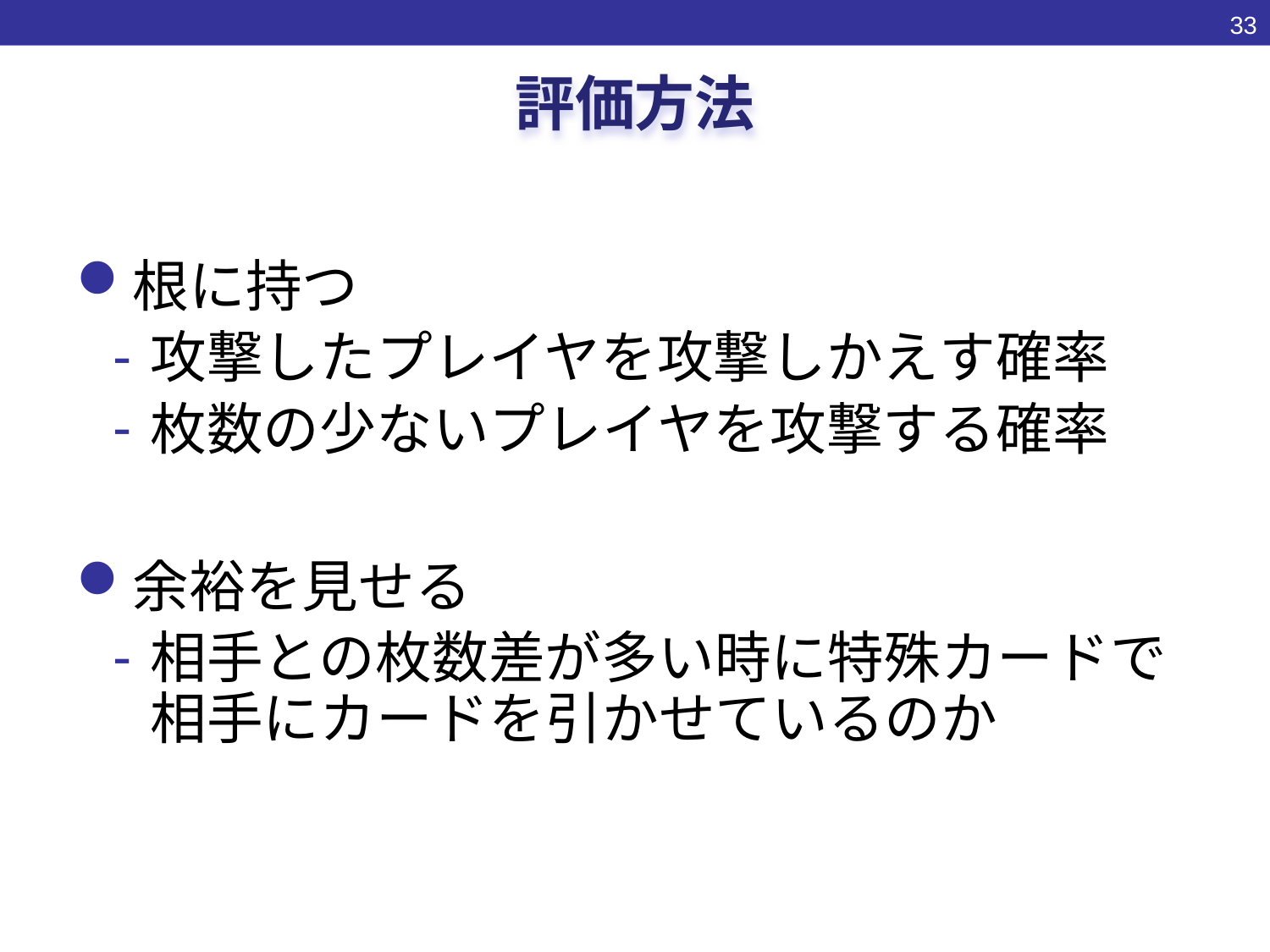

33
# 評価方法

根に持つ
攻撃したプレイヤを攻撃しかえす確率
枚数の少ないプレイヤを攻撃する確率

余裕を見せる
相手との枚数差が多い時に特殊カードで相手にカードを引かせているのか